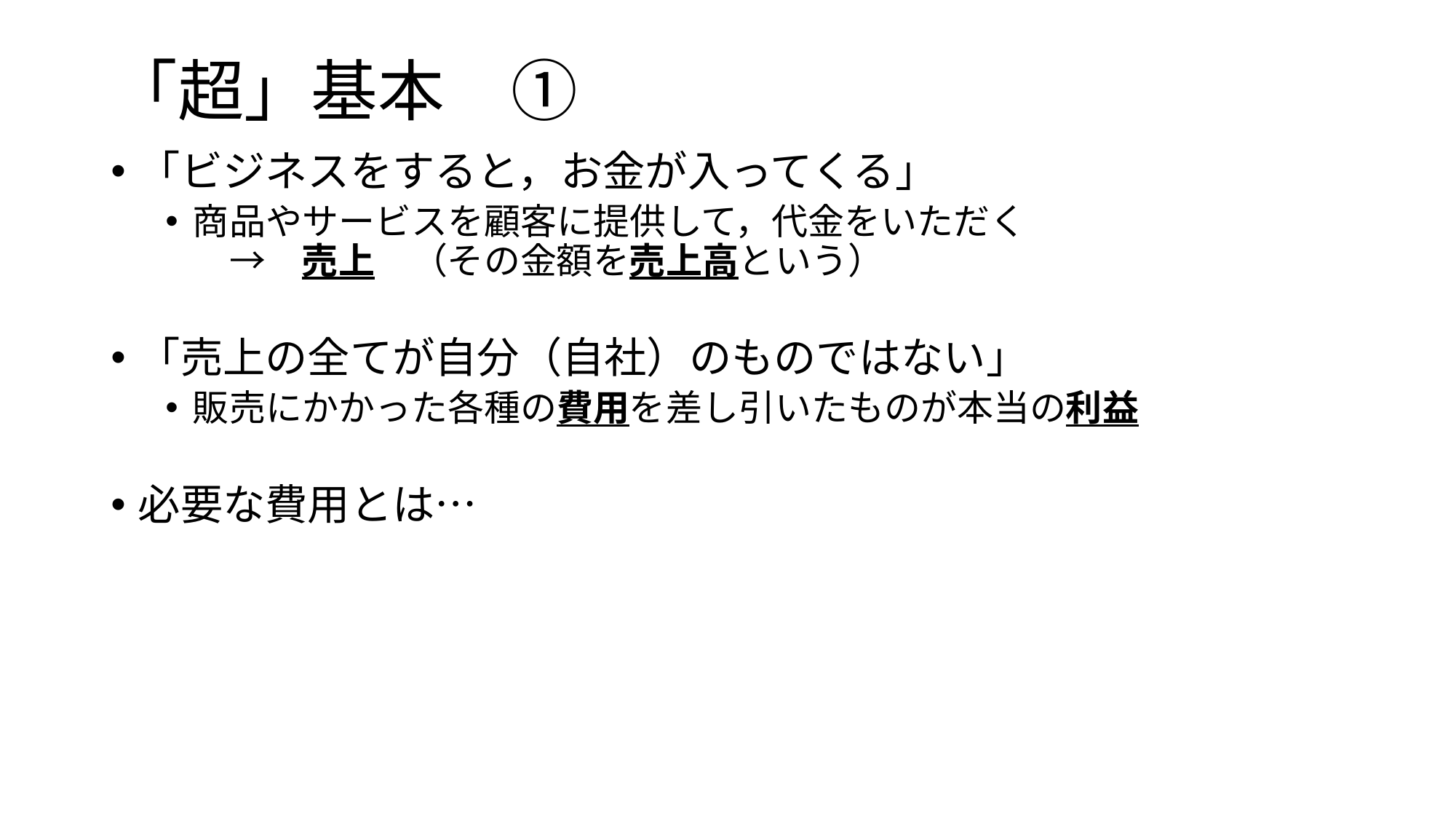

# 「超」基本　①
「ビジネスをすると，お金が入ってくる」
商品やサービスを顧客に提供して，代金をいただく
　→　売上　（その金額を売上高という）
「売上の全てが自分（自社）のものではない」
販売にかかった各種の費用を差し引いたものが本当の利益
必要な費用とは…